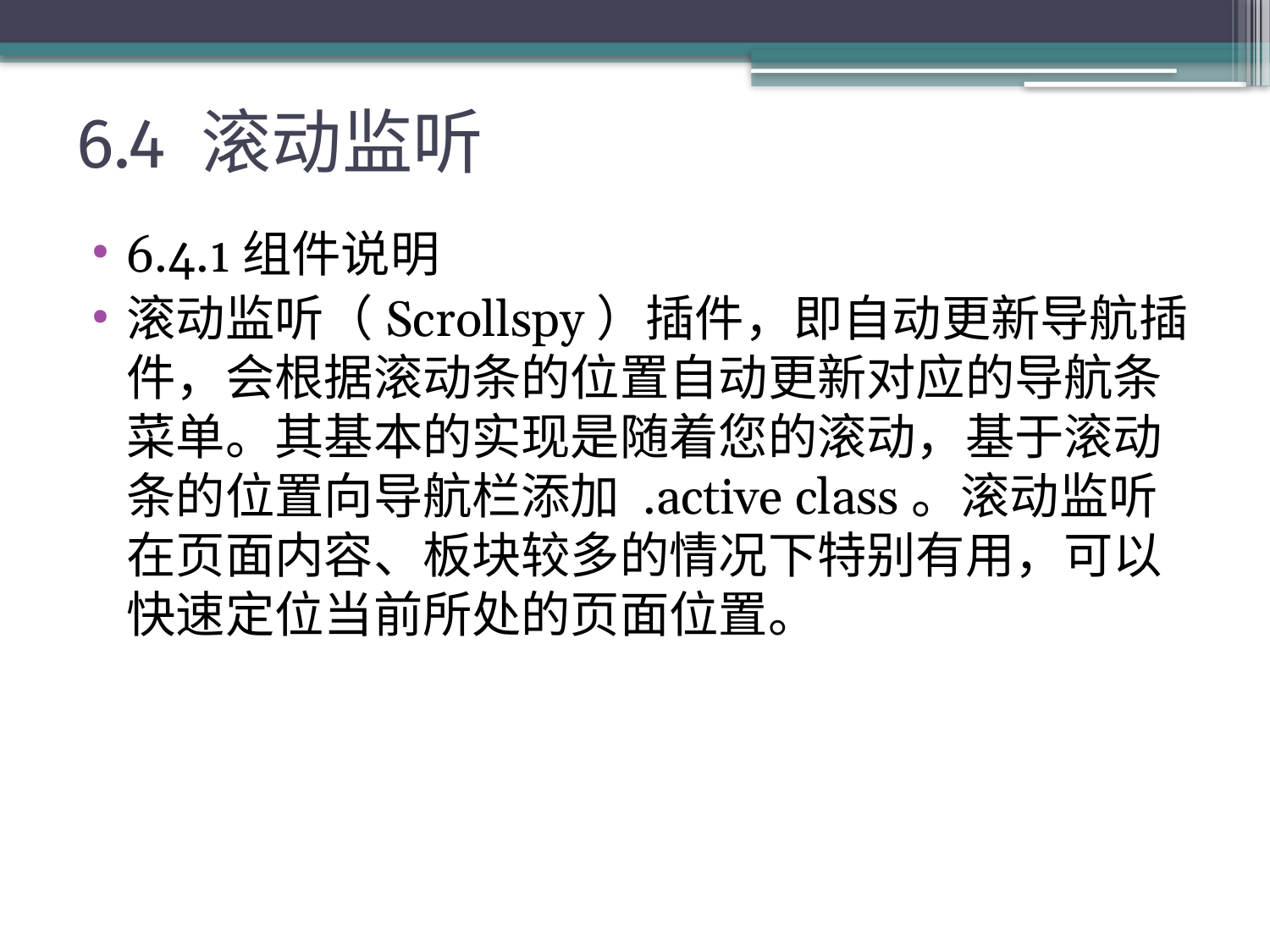

# 6.4 滚动监听
6.4.1组件说明
滚动监听（Scrollspy）插件，即自动更新导航插件，会根据滚动条的位置自动更新对应的导航条菜单。其基本的实现是随着您的滚动，基于滚动条的位置向导航栏添加 .active class。滚动监听在页面内容、板块较多的情况下特别有用，可以快速定位当前所处的页面位置。